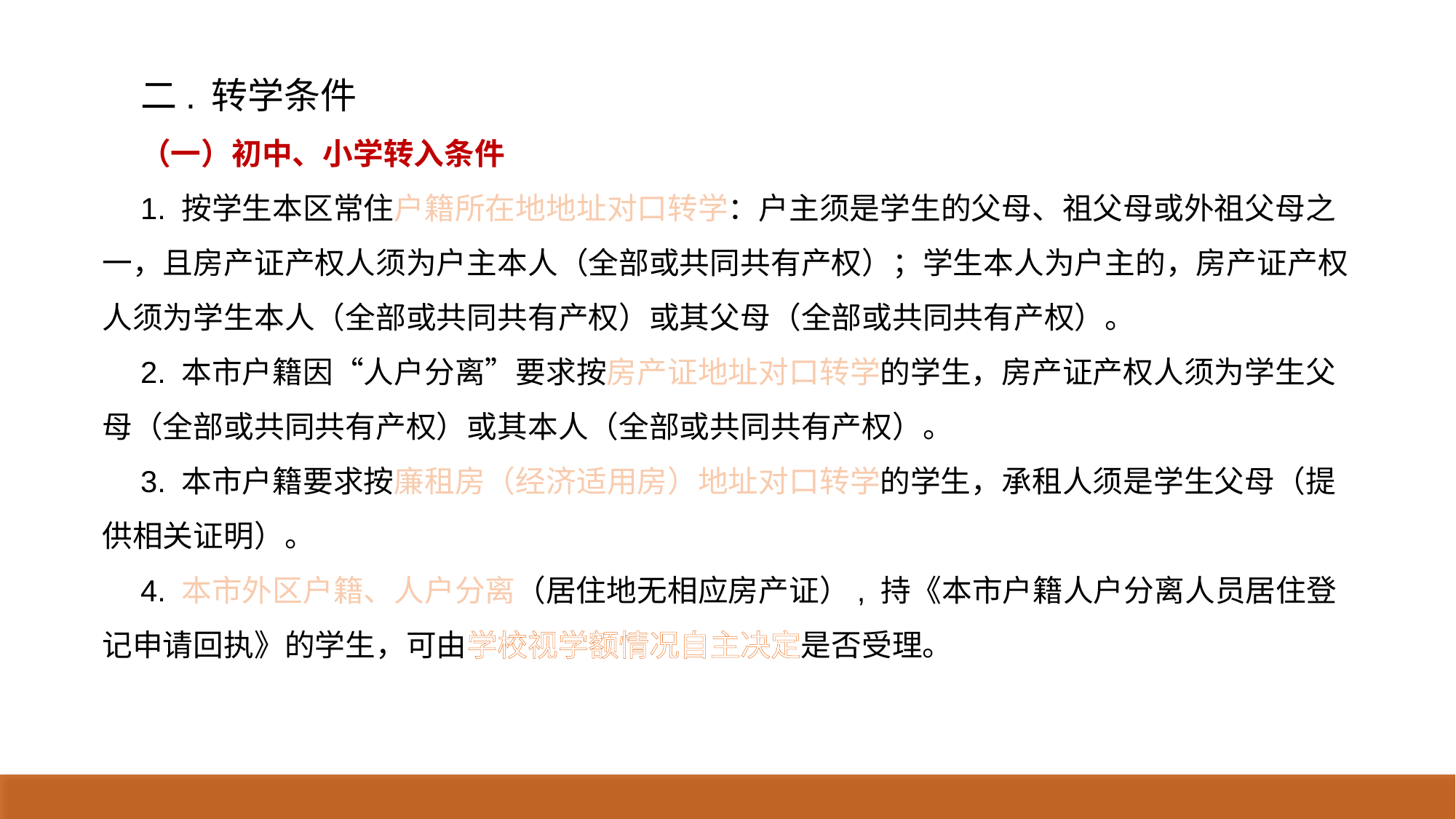

二.	转学条件
（一）初中、小学转入条件
1. 按学生本区常住户籍所在地地址对口转学：户主须是学生的父母、祖父母或外祖父母之一，且房产证产权人须为户主本人（全部或共同共有产权）；学生本人为户主的，房产证产权人须为学生本人（全部或共同共有产权）或其父母（全部或共同共有产权）。
2. 本市户籍因“人户分离”要求按房产证地址对口转学的学生，房产证产权人须为学生父母（全部或共同共有产权）或其本人（全部或共同共有产权）。
3. 本市户籍要求按廉租房（经济适用房）地址对口转学的学生，承租人须是学生父母（提供相关证明）。
4. 本市外区户籍、人户分离（居住地无相应房产证）, 持《本市户籍人户分离人员居住登记申请回执》的学生，可由学校视学额情况自主决定是否受理。